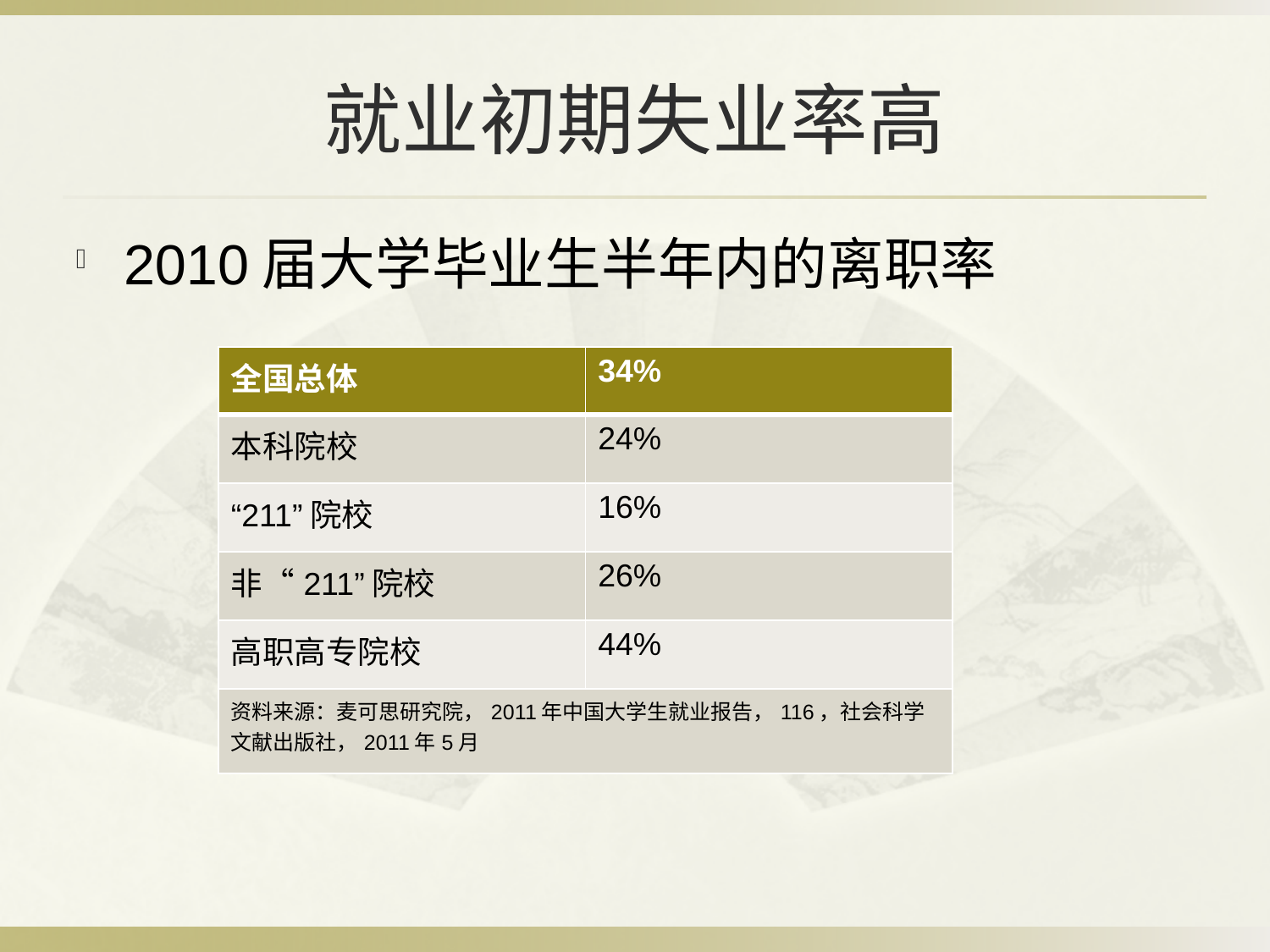

# 就业初期失业率高
2010届大学毕业生半年内的离职率

| 全国总体 | 34% |
| --- | --- |
| 本科院校 | 24% |
| “211”院校 | 16% |
| 非“211”院校 | 26% |
| 高职高专院校 | 44% |
| 资料来源：麦可思研究院，2011年中国大学生就业报告，116，社会科学文献出版社，2011年5月 |  |